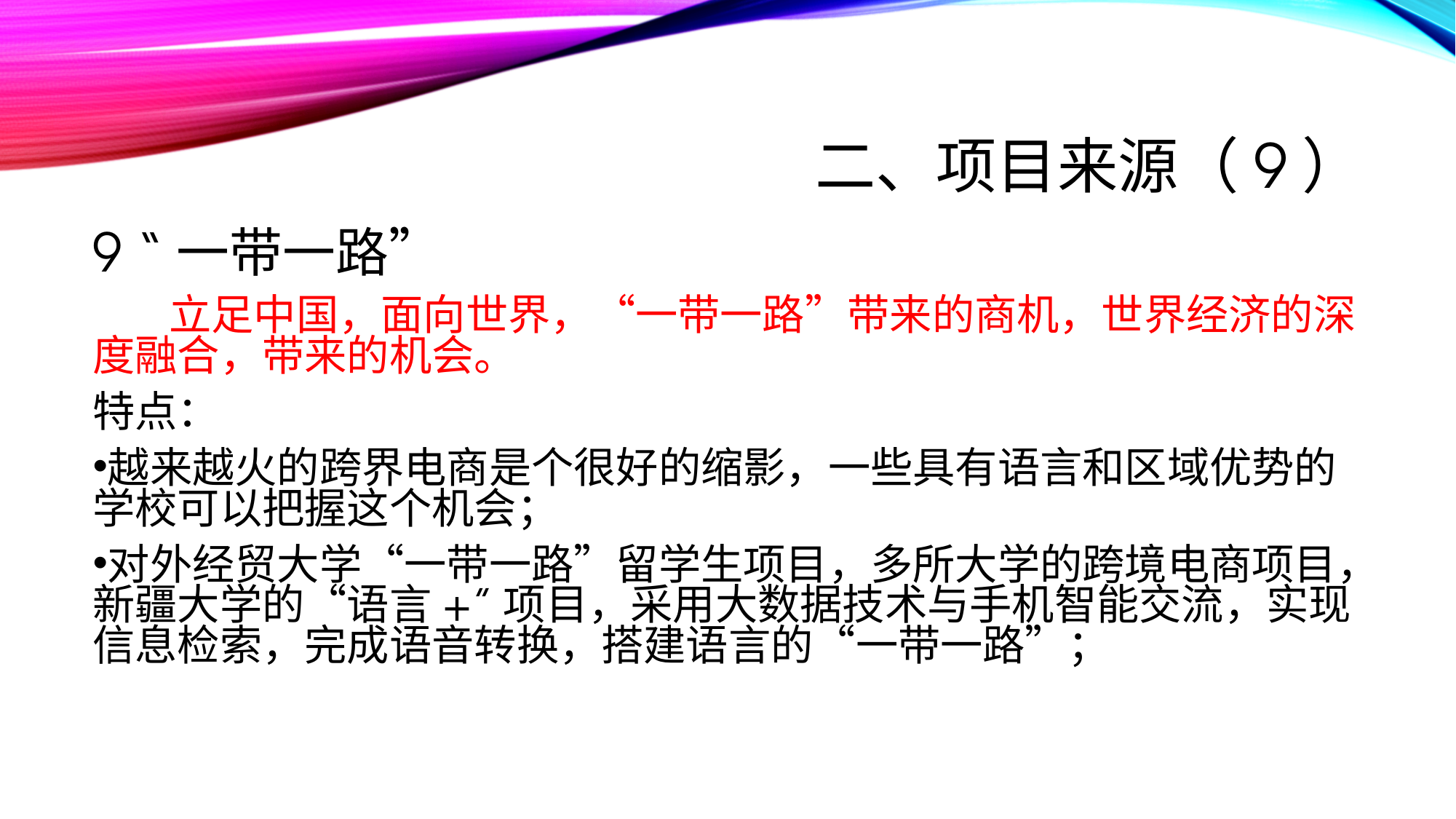

# 二、项目来源（9）
9 “一带一路”
       立足中国，面向世界，“一带一路”带来的商机，世界经济的深度融合，带来的机会。
特点：
越来越火的跨界电商是个很好的缩影，一些具有语言和区域优势的学校可以把握这个机会；
对外经贸大学“一带一路”留学生项目，多所大学的跨境电商项目，新疆大学的“语言+”项目，采用大数据技术与手机智能交流，实现信息检索，完成语音转换，搭建语言的“一带一路”；